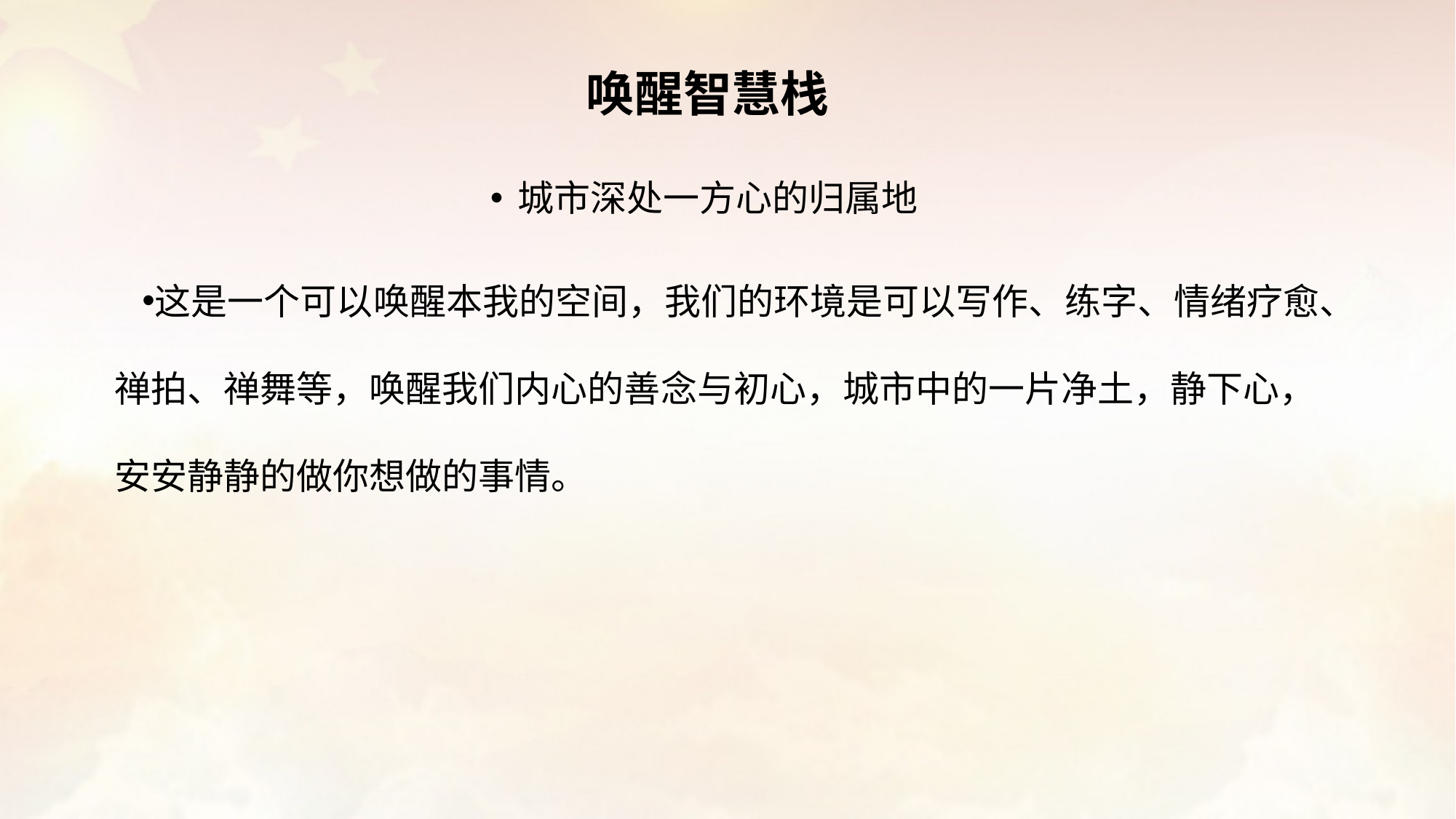

# 唤醒智慧栈
城市深处一方心的归属地
这是一个可以唤醒本我的空间，我们的环境是可以写作、练字、情绪疗愈、禅拍、禅舞等，唤醒我们内心的善念与初心，城市中的一片净土，静下心，安安静静的做你想做的事情。